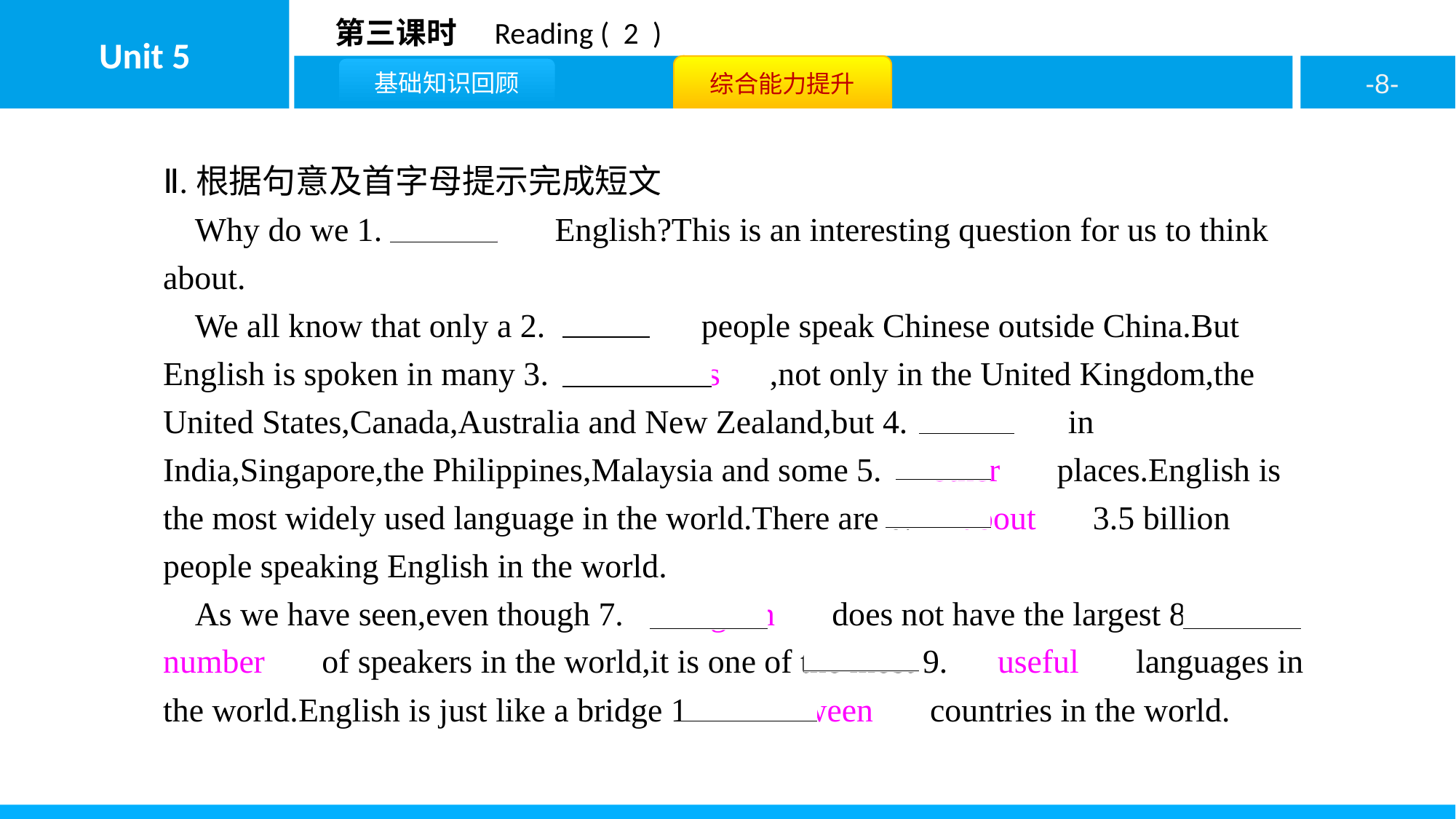

Ⅱ.根据句意及首字母提示完成短文
Why do we 1.　learn　 English?This is an interesting question for us to think about.
We all know that only a 2.　few　 people speak Chinese outside China.But English is spoken in many 3.　countries　,not only in the United Kingdom,the United States,Canada,Australia and New Zealand,but 4.　also　 in India,Singapore,the Philippines,Malaysia and some 5.　other　 places.English is the most widely used language in the world.There are 6.　about　 3.5 billion people speaking English in the world.
As we have seen,even though 7.　English　 does not have the largest 8.　number　 of speakers in the world,it is one of the most 9.　useful　 languages in the world.English is just like a bridge 10.　between　 countries in the world.